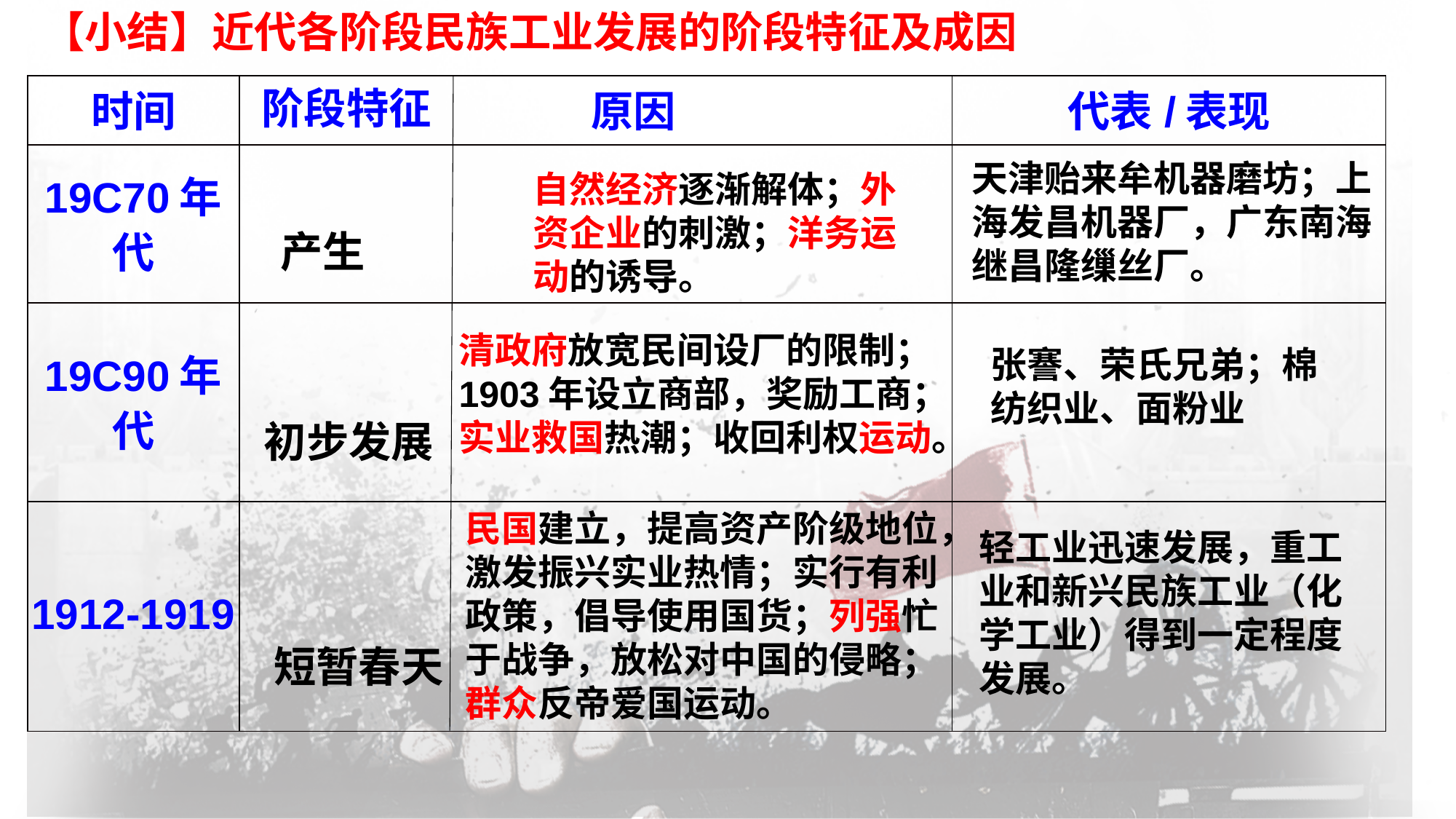

【小结】近代各阶段民族工业发展的阶段特征及成因
| 时间 |  | 原因 | 代表/表现 |
| --- | --- | --- | --- |
| 19C70年代 |  |  |  |
| 19C90年代 |  |  |  |
| 1912-1919 |  |  |  |
阶段特征
天津贻来牟机器磨坊；上海发昌机器厂，广东南海继昌隆缫丝厂。
自然经济逐渐解体；外资企业的刺激；洋务运动的诱导。
产生
清政府放宽民间设厂的限制；1903年设立商部，奖励工商；
实业救国热潮；收回利权运动。
张謇、荣氏兄弟；棉纺织业、面粉业
初步发展
民国建立，提高资产阶级地位，激发振兴实业热情；实行有利政策，倡导使用国货；列强忙于战争，放松对中国的侵略；群众反帝爱国运动。
轻工业迅速发展，重工业和新兴民族工业（化学工业）得到一定程度发展。
短暂春天